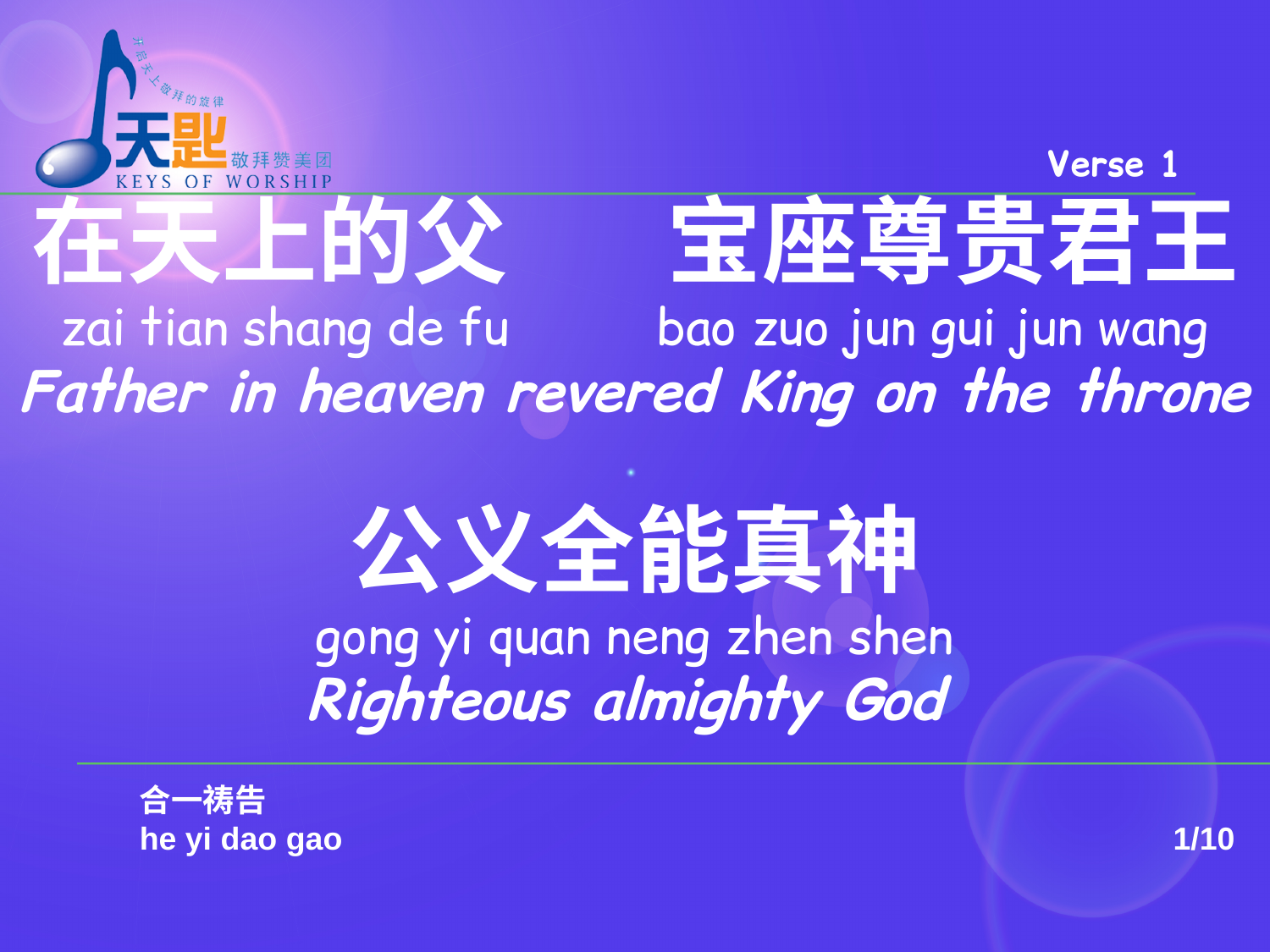

Verse 1
在天上的父		宝座尊贵君王
zai tian shang de fu          bao zuo jun gui jun wang
Father in heaven revered King on the throne

公义全能真神
gong yi quan neng zhen shen
            Righteous almighty God

	合一祷告
	he yi dao gao							  1/10